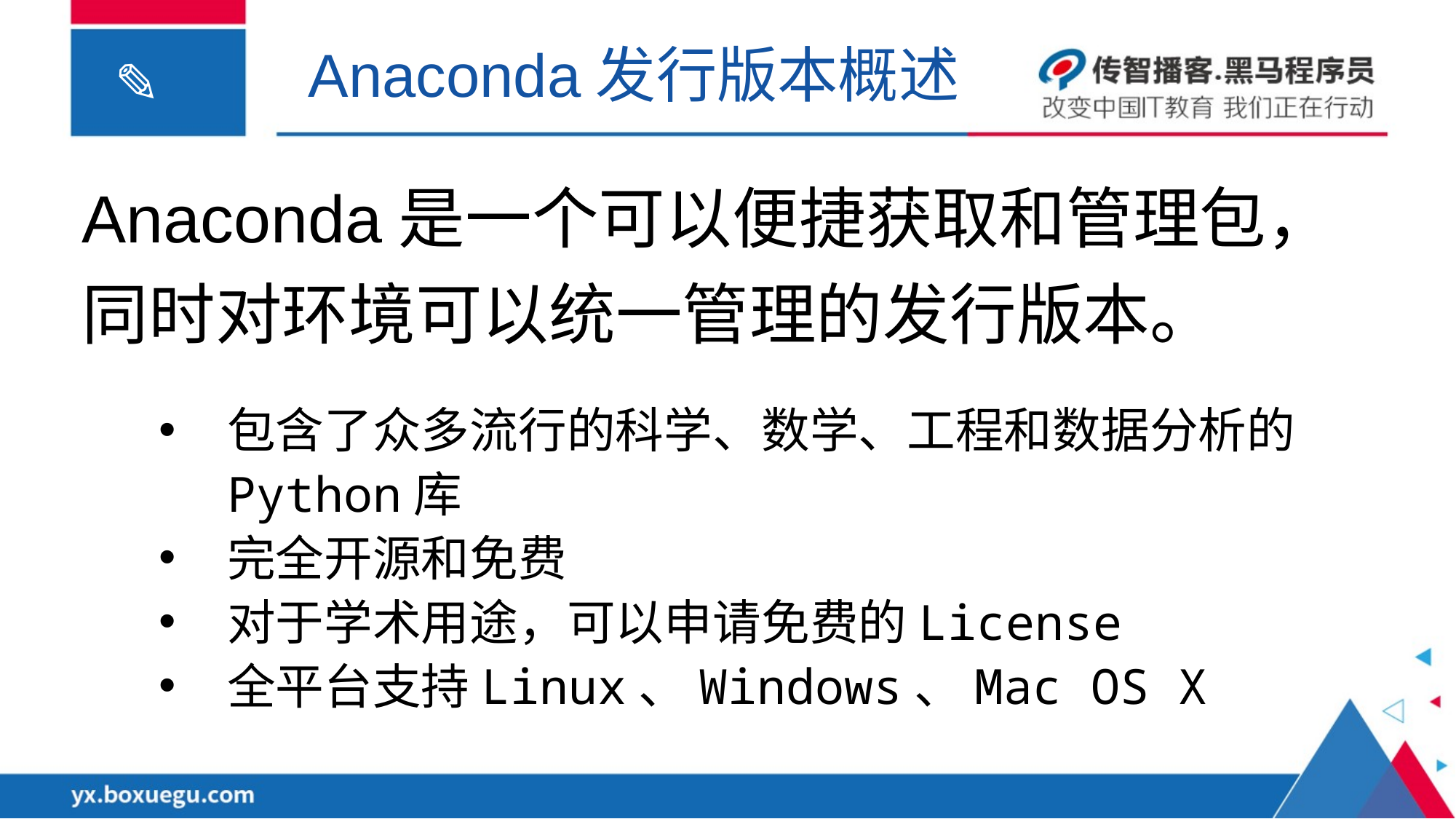

Anaconda发行版本概述
Anaconda是一个可以便捷获取和管理包，同时对环境可以统一管理的发行版本。
包含了众多流行的科学、数学、工程和数据分析的Python库
完全开源和免费
对于学术用途，可以申请免费的License
全平台支持Linux、Windows、Mac OS X